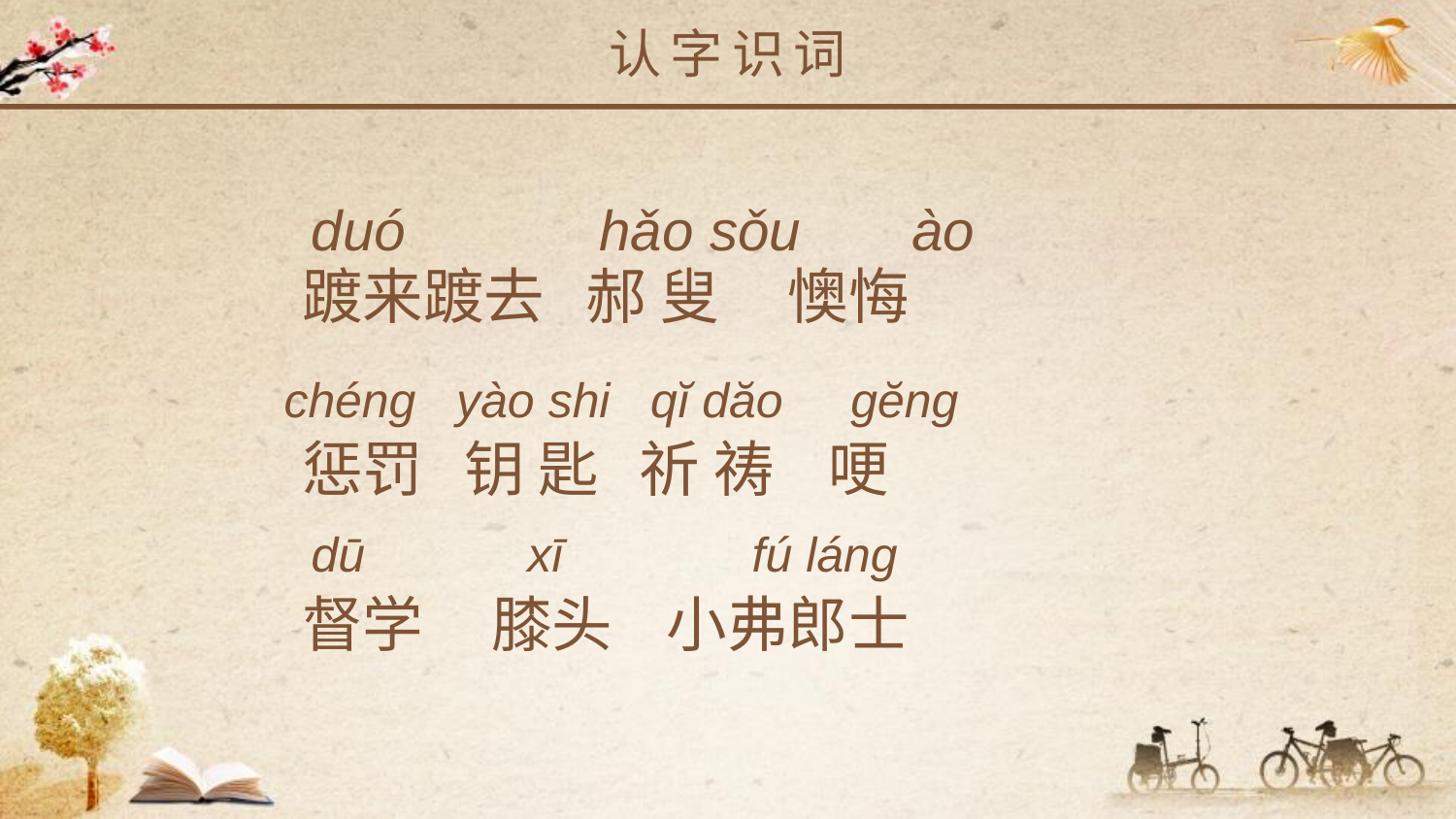

认字识词

duó                   hǎo sǒu       ào
踱来踱去   郝 叟     懊悔
chéng   yào shi   qĭ dăo     gĕng
惩罚   钥 匙   祈 祷    哽
dū            xī              fú láng
督学     膝头    小弗郎士